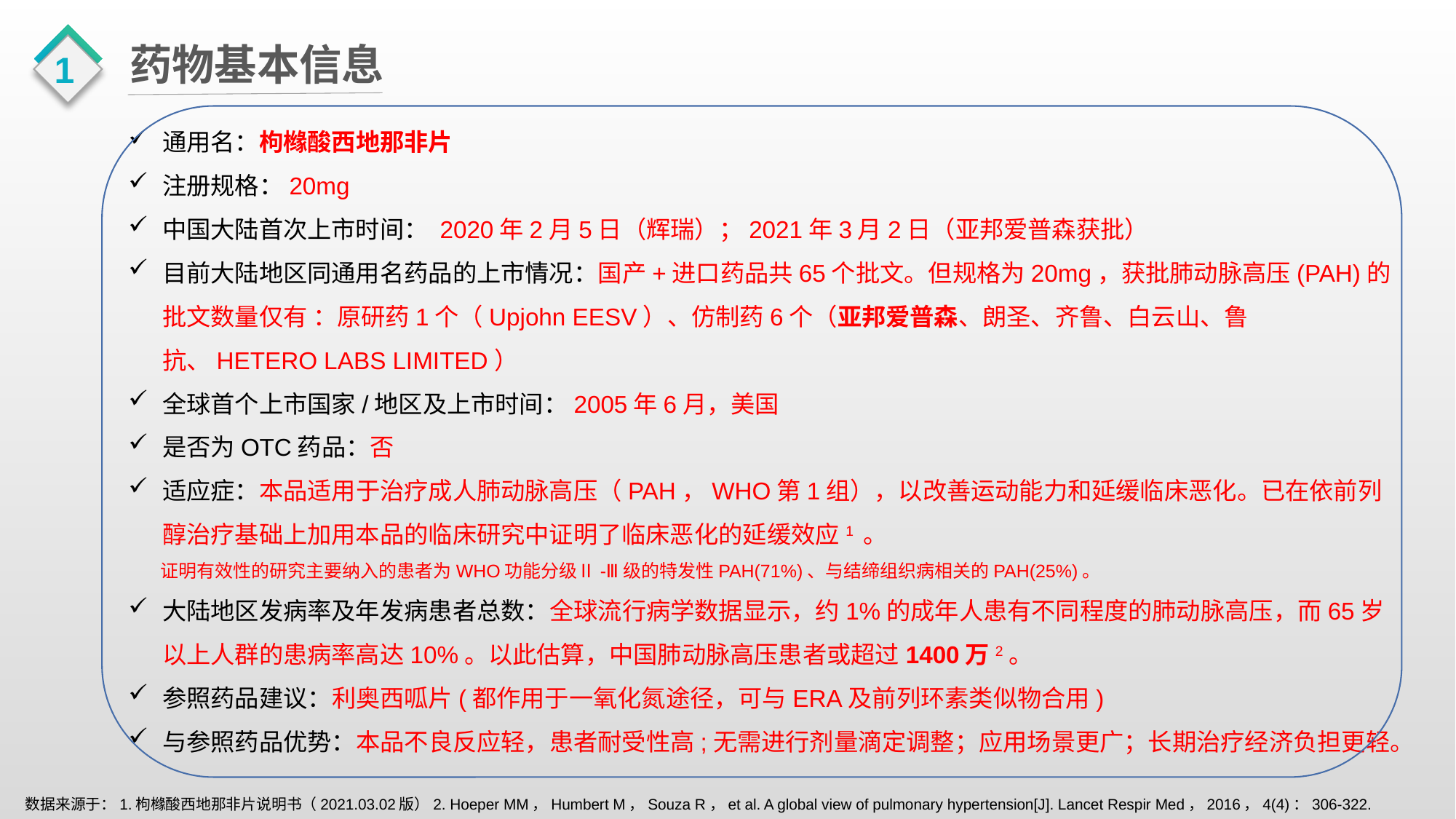

1
药物基本信息

通用名：枸橼酸西地那非片
注册规格：20mg
中国大陆首次上市时间： 2020年2月5日（辉瑞）；2021年3月2日（亚邦爱普森获批）
目前大陆地区同通用名药品的上市情况：国产+进口药品共65个批文。但规格为20mg，获批肺动脉高压(PAH)的批文数量仅有 ：原研药1个（Upjohn EESV）、仿制药6个（亚邦爱普森、朗圣、齐鲁、白云山、鲁抗、HETERO LABS LIMITED）
全球首个上市国家/地区及上市时间：2005年6月，美国
是否为OTC药品：否
适应症：本品适用于治疗成人肺动脉高压（PAH，WHO第1组），以改善运动能力和延缓临床恶化。已在依前列醇治疗基础上加用本品的临床研究中证明了临床恶化的延缓效应1 。
       证明有效性的研究主要纳入的患者为WHO功能分级Ⅱ-Ⅲ级的特发性PAH(71%)、与结缔组织病相关的PAH(25%)。
大陆地区发病率及年发病患者总数：全球流行病学数据显示，约1%的成年人患有不同程度的肺动脉高压，而65岁以上人群的患病率高达10%。以此估算，中国肺动脉高压患者或超过1400万2。
参照药品建议：利奥西呱片(都作用于一氧化氮途径，可与ERA及前列环素类似物合用)
与参照药品优势：本品不良反应轻，患者耐受性高;无需进行剂量滴定调整；应用场景更广；长期治疗经济负担更轻。
数据来源于：1.枸橼酸西地那非片说明书（2021.03.02版）2. Hoeper MM，Humbert M，Souza R，et al. A global view of pulmonary hypertension[J]. Lancet Respir Med，2016，4(4)：306-322.